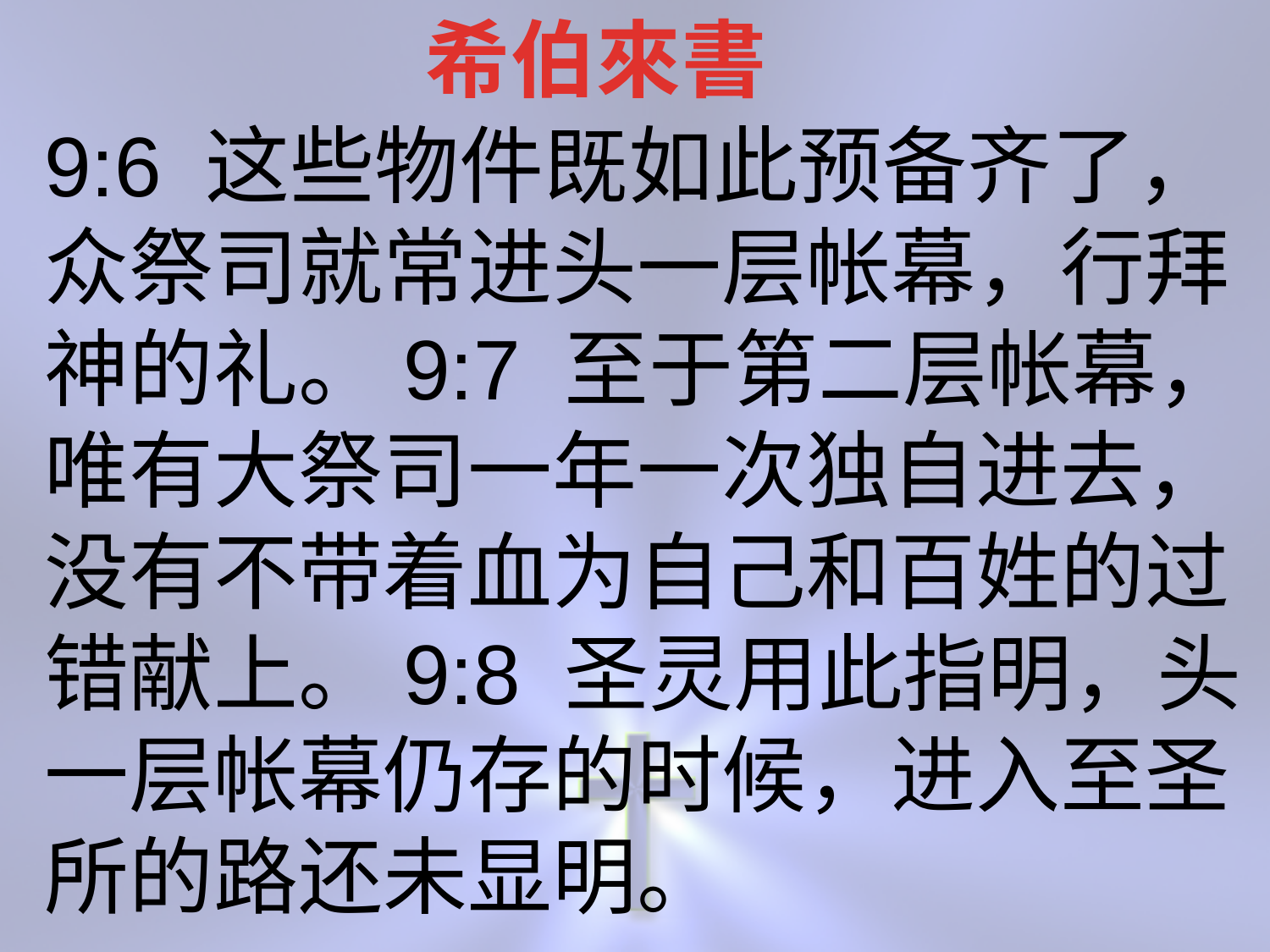

希伯來書
9:6 这些物件既如此预备齐了，众祭司就常进头一层帐幕，行拜神的礼。9:7 至于第二层帐幕，唯有大祭司一年一次独自进去，没有不带着血为自己和百姓的过错献上。9:8 圣灵用此指明，头一层帐幕仍存的时候，进入至圣所的路还未显明。